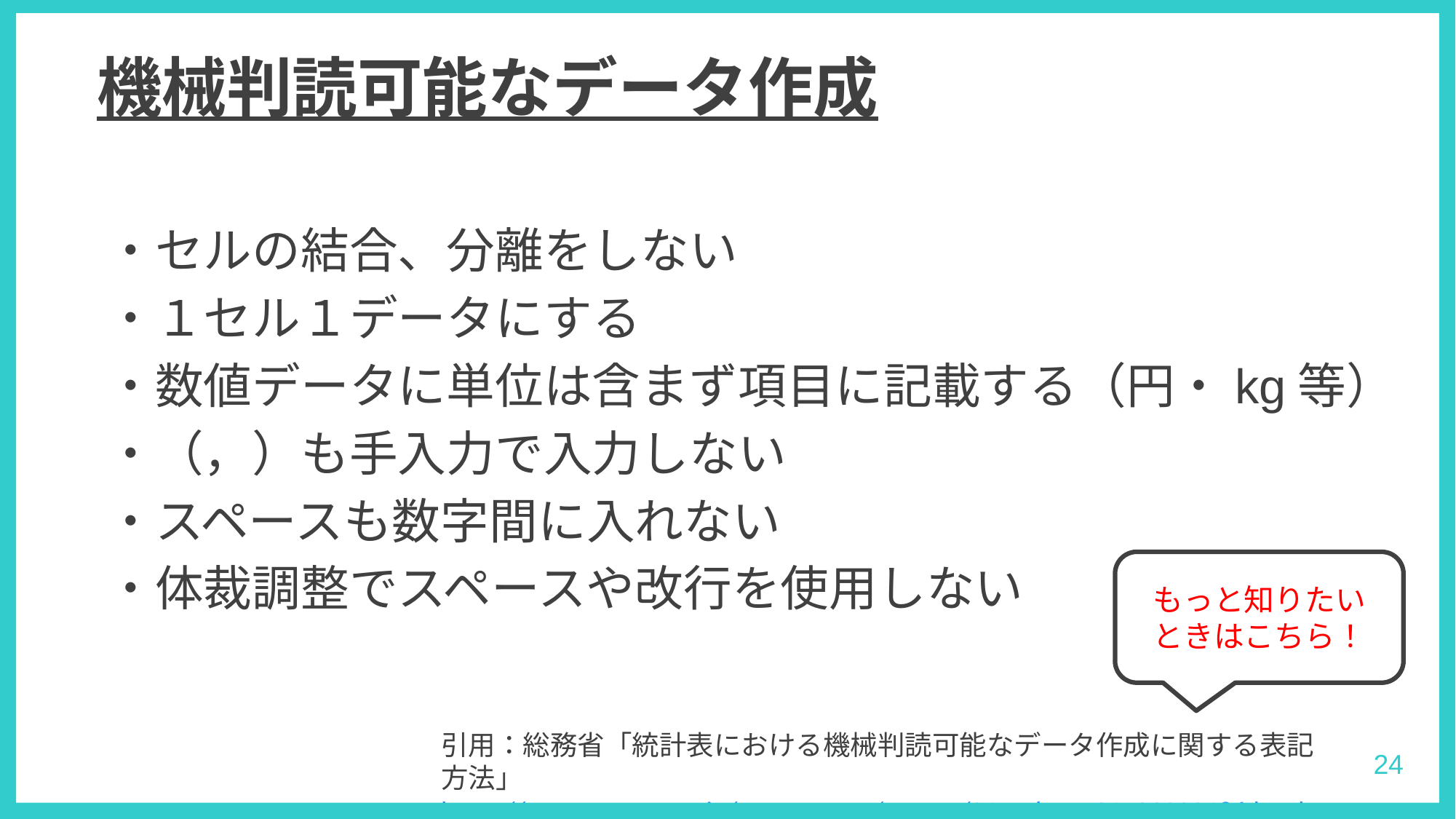

# 機械判読可能なデータ作成
・セルの結合、分離をしない
・１セル１データにする
・数値データに単位は含まず項目に記載する（円・kg等）
・（，）も手入力で入力しない
・スペースも数字間に入れない
・体裁調整でスペースや改行を使用しない
もっと知りたい
ときはこちら！
引用：総務省「統計表における機械判読可能なデータ作成に関する表記方法」
https://www.soumu.go.jp/menu_news/s-news/01toukatsu01_02000186.html
24